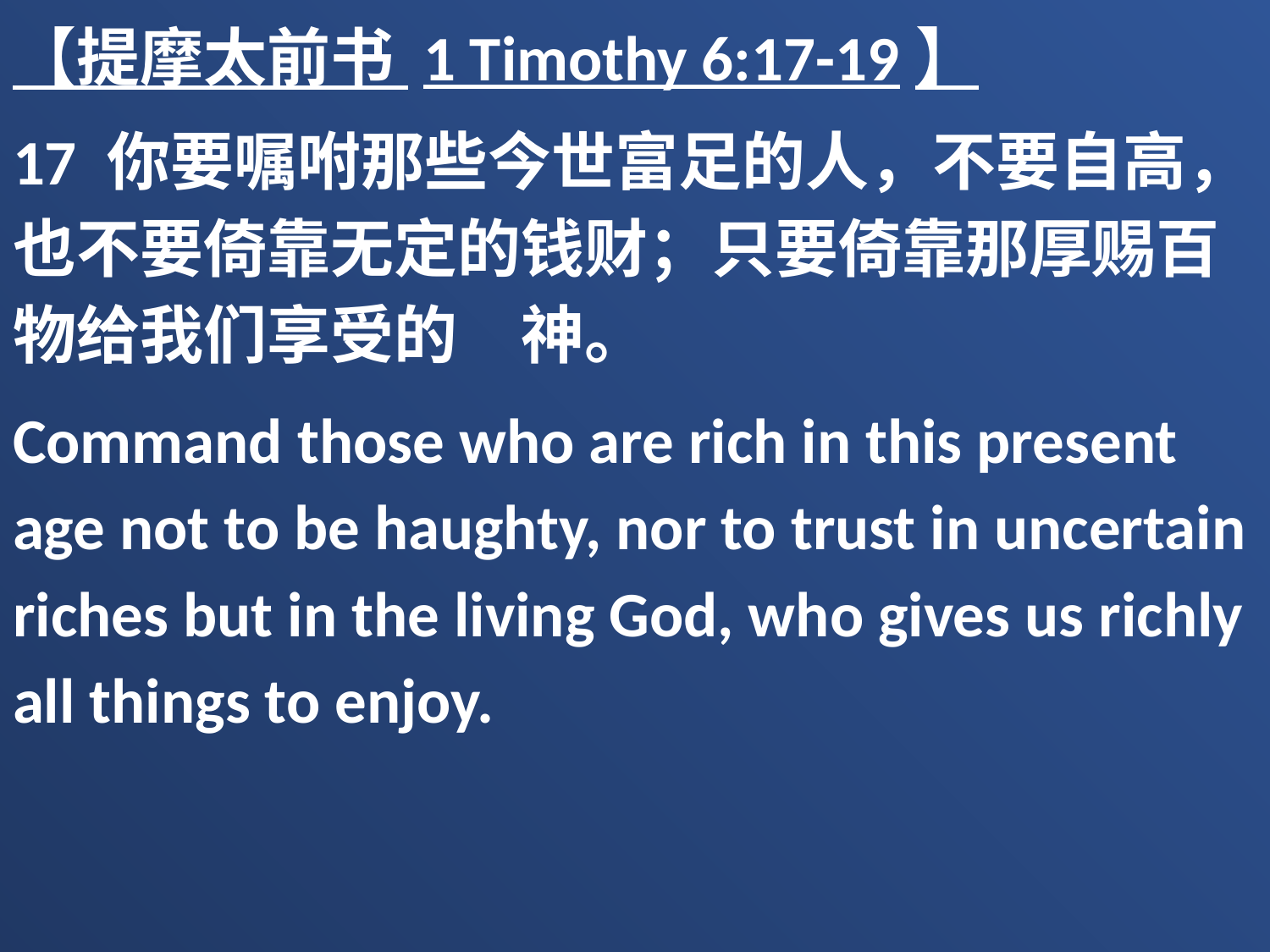

【提摩太前书 1 Timothy 6:17-19】
17 你要嘱咐那些今世富足的人，不要自高，也不要倚靠无定的钱财；只要倚靠那厚赐百物给我们享受的　神。
Command those who are rich in this present age not to be haughty, nor to trust in uncertain riches but in the living God, who gives us richly all things to enjoy.